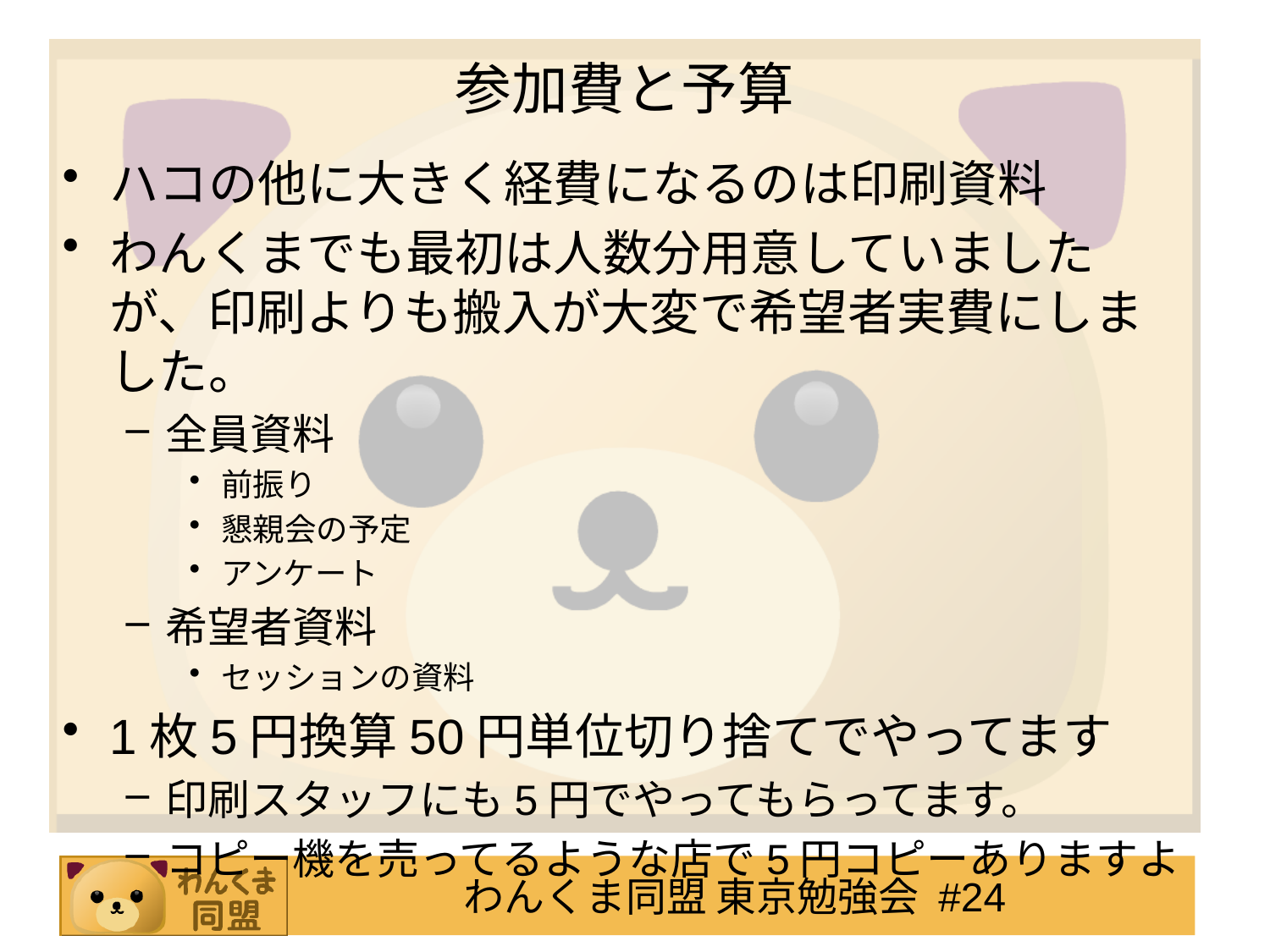

# 参加費と予算
ハコの他に大きく経費になるのは印刷資料
わんくまでも最初は人数分用意していましたが、印刷よりも搬入が大変で希望者実費にしました。
全員資料
前振り
懇親会の予定
アンケート
希望者資料
セッションの資料
1枚5円換算50円単位切り捨てでやってます
印刷スタッフにも5円でやってもらってます。
コピー機を売ってるような店で5円コピーありますよ